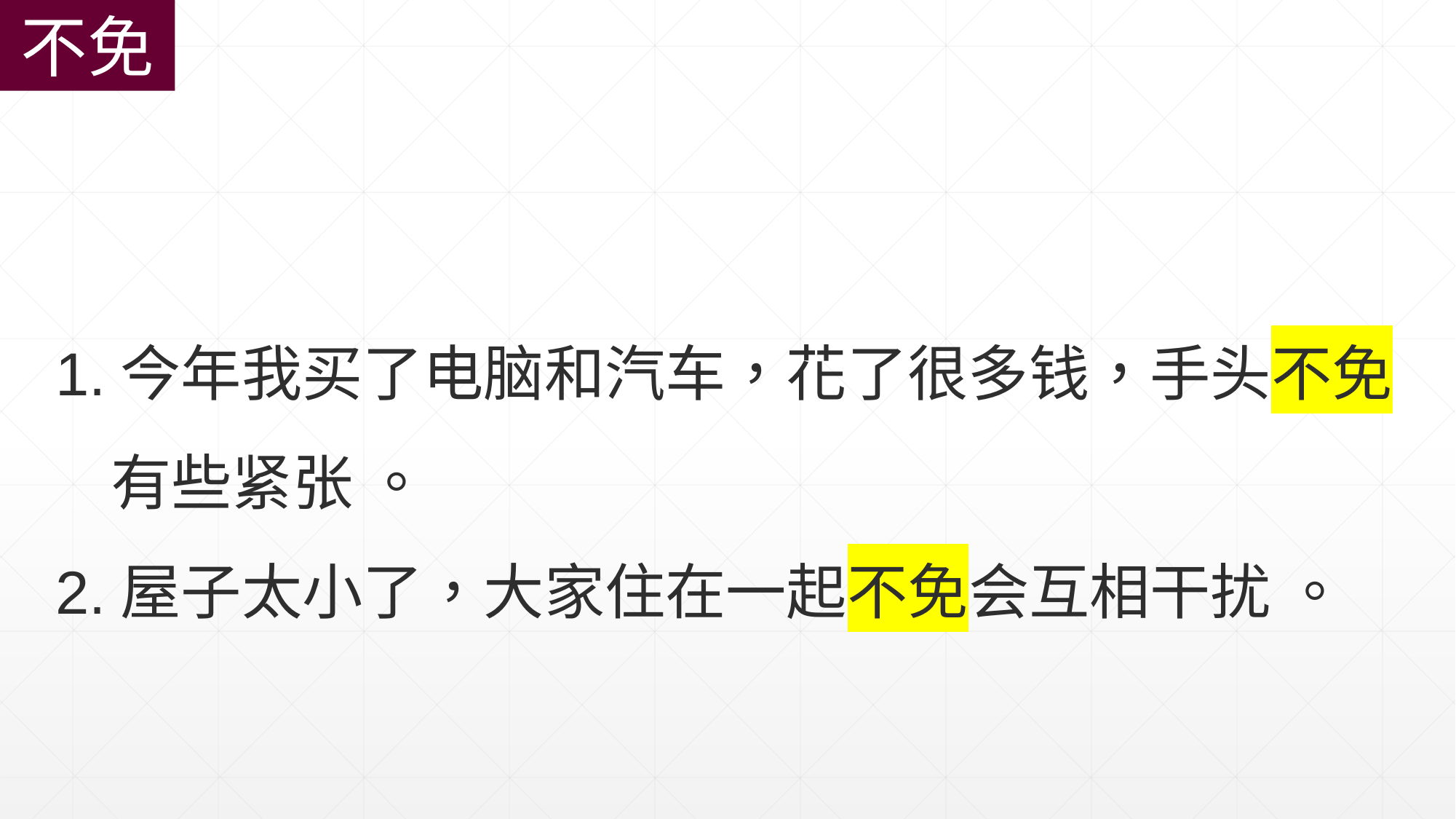

不免
1.今年我买了电脑和汽车，花了很多钱，手头不免
   有些紧张 。
2.屋子太小了，大家住在一起不免会互相干扰 。